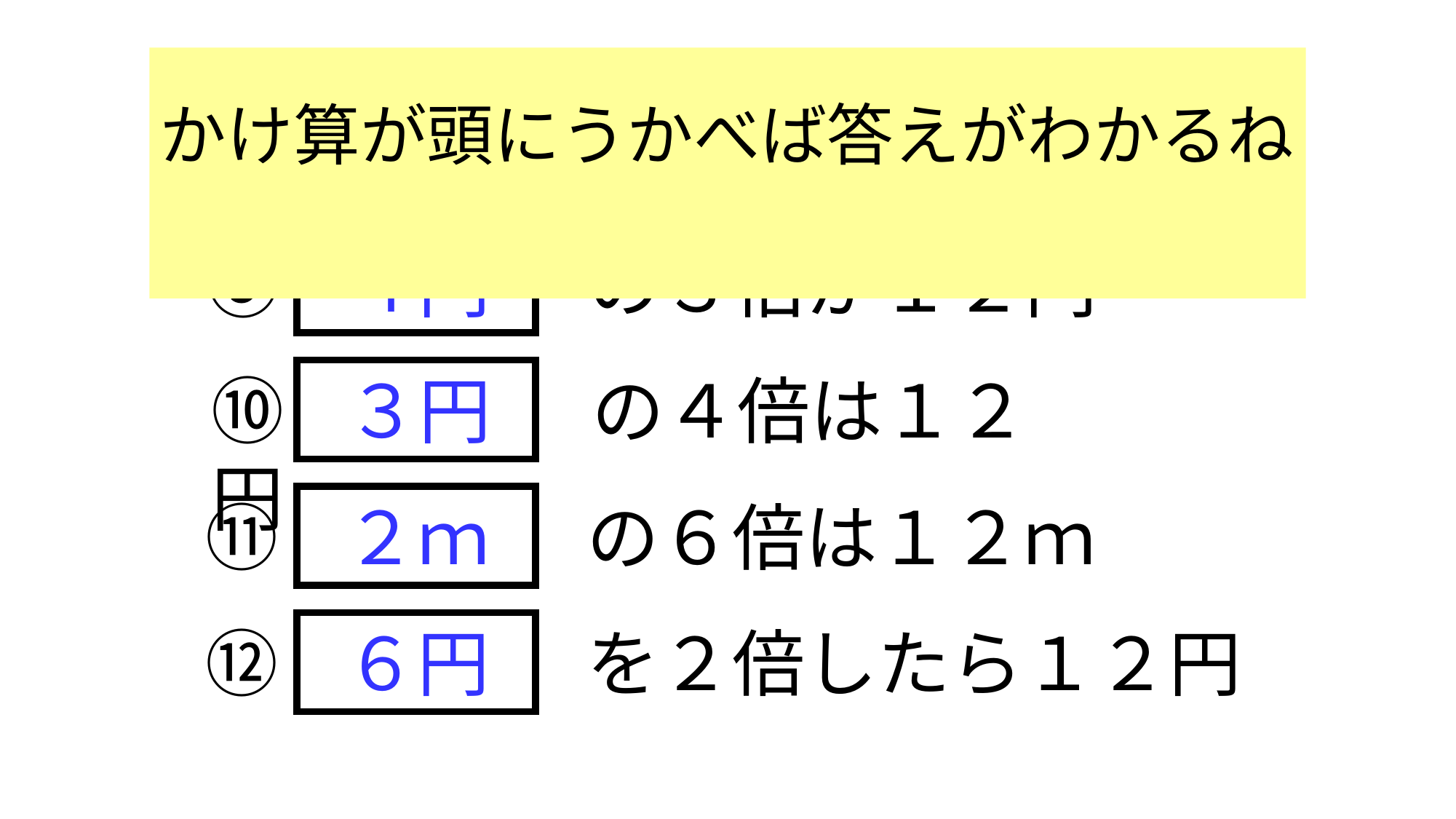

かけ算が頭にうかべば答えがわかるね
⑨　　　　の３倍が１２円

４円
⑩　　　　の４倍は１２円
３円

⑪　　　　の６倍は１２ｍ
２ｍ
⑫　　　　を２倍したら１２円
６円